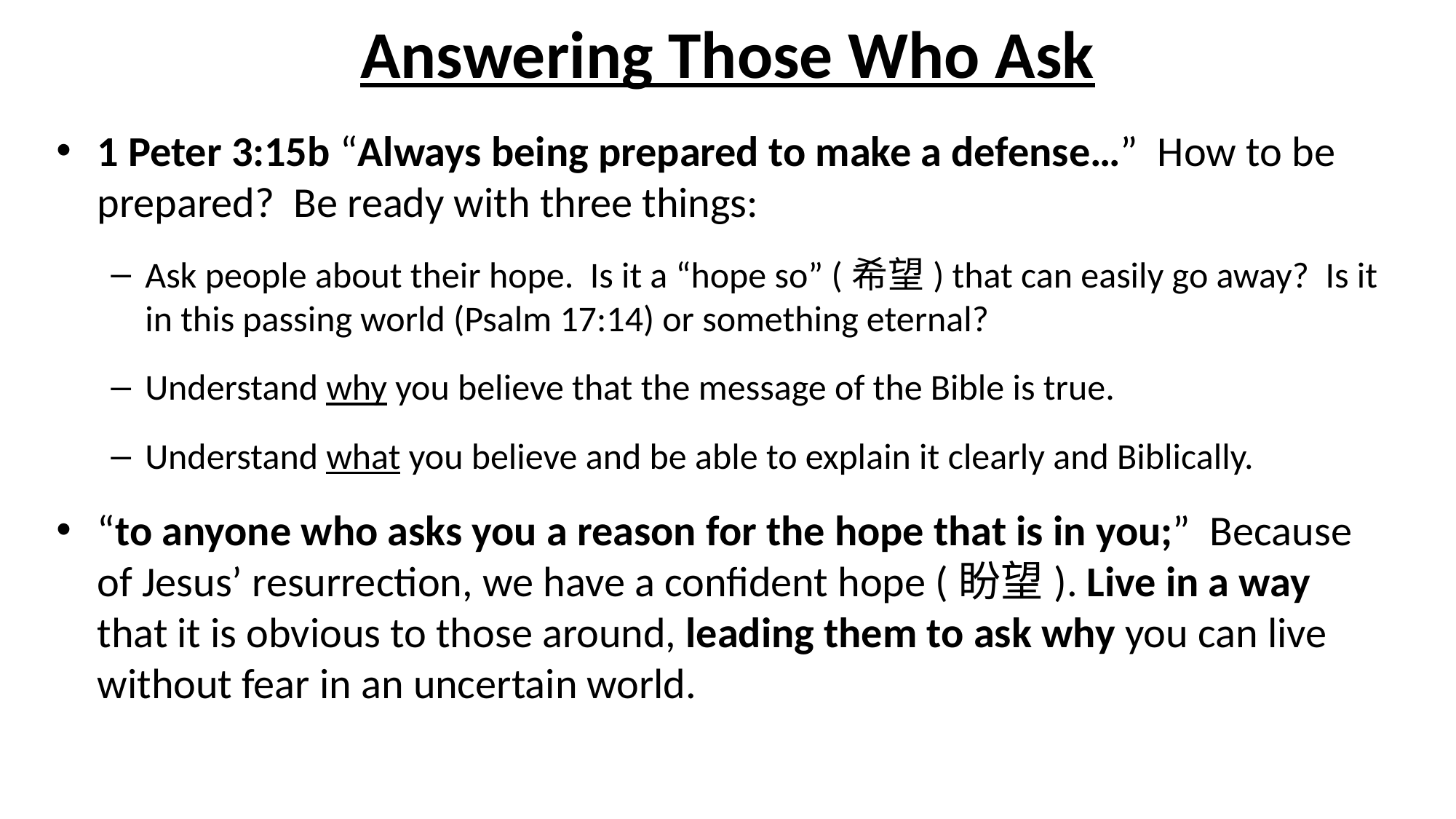

# Answering Those Who Ask
1 Peter 3:15b “Always being prepared to make a defense…”  How to be prepared?  Be ready with three things:
Ask people about their hope.  Is it a “hope so” (希望) that can easily go away?  Is it in this passing world (Psalm 17:14) or something eternal?
Understand why you believe that the message of the Bible is true.
Understand what you believe and be able to explain it clearly and Biblically.
“to anyone who asks you a reason for the hope that is in you;”  Because of Jesus’ resurrection, we have a confident hope (盼望). Live in a way that it is obvious to those around, leading them to ask why you can live without fear in an uncertain world.